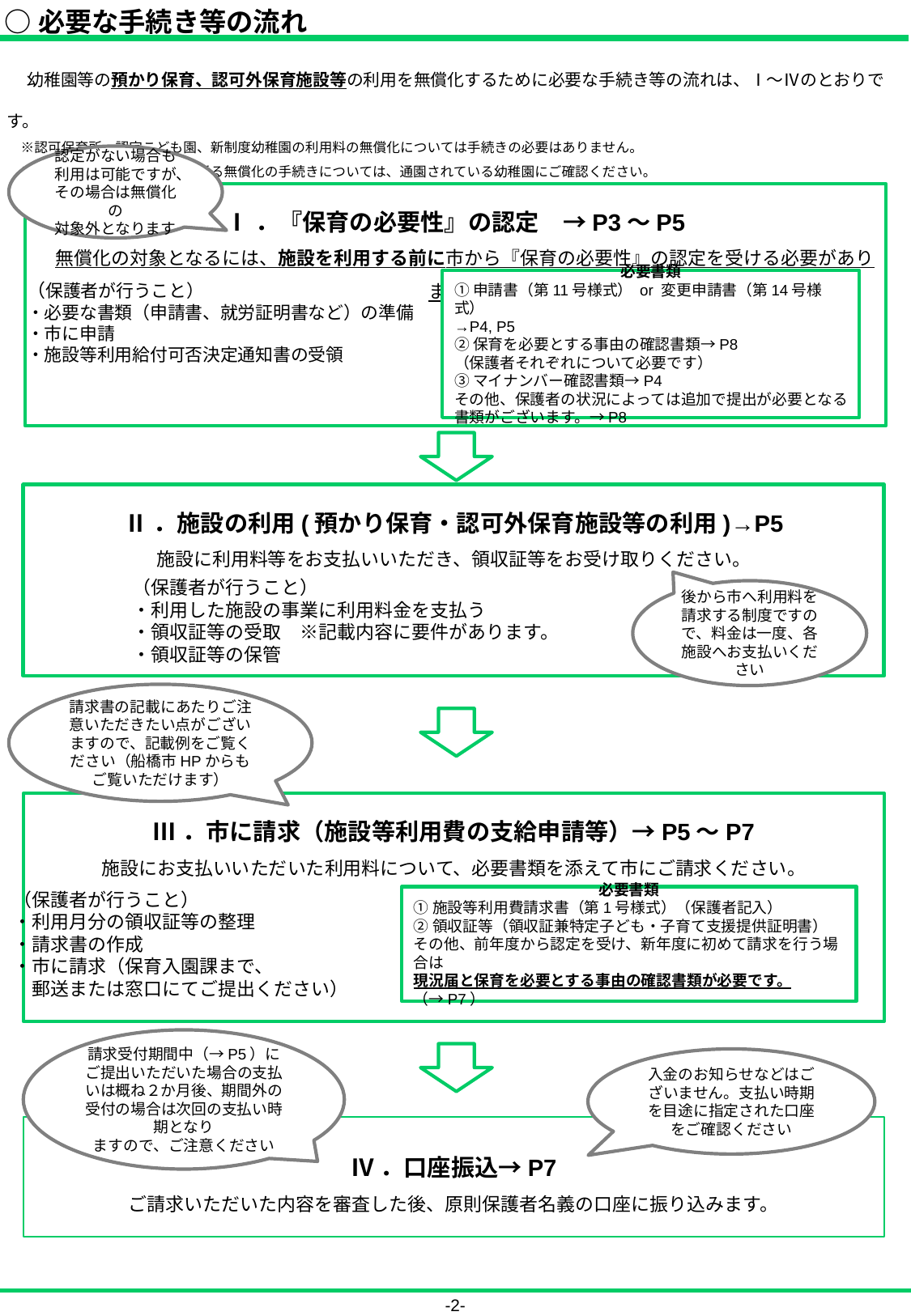

○必要な手続き等の流れ
　幼稚園等の預かり保育、認可外保育施設等の利用を無償化するために必要な手続き等の流れは、Ⅰ～Ⅳのとおりです。
　※認可保育所、認定こども園、新制度幼稚園の利用料の無償化については手続きの必要はありません。
　※私学助成幼稚園の利用料に係る無償化の手続きについては、通園されている幼稚園にご確認ください。
認定がない場合も
利用は可能ですが、
その場合は無償化の
対象外となります
Ⅰ．『保育の必要性』の認定　→P3～P5
　無償化の対象となるには、施設を利用する前に市から『保育の必要性』の認定を受ける必要があります。
必要書類
①申請書（第11号様式） or 変更申請書（第14号様式）
→P4, P5
②保育を必要とする事由の確認書類→P8
（保護者それぞれについて必要です）
③マイナンバー確認書類→P4
その他、保護者の状況によっては追加で提出が必要となる書類がございます。→P8
（保護者が行うこと）
・必要な書類（申請書、就労証明書など）の準備
・市に申請
・施設等利用給付可否決定通知書の受領

Ⅱ．施設の利用(預かり保育・認可外保育施設等の利用)→P5
施設に利用料等をお支払いいただき、領収証等をお受け取りください。

（保護者が行うこと）
・利用した施設の事業に利用料金を支払う
・領収証等の受取　※記載内容に要件があります。
・領収証等の保管
後から市へ利用料を
請求する制度ですので、料金は一度、各施設へお支払いください
請求書の記載にあたりご注意いただきたい点がございますので、記載例をご覧ください（船橋市HPからもご覧いただけます）

Ⅲ．市に請求（施設等利用費の支給申請等）→P5～P7
施設にお支払いいただいた利用料について、必要書類を添えて市にご請求ください。

必要書類
①施設等利用費請求書（第1号様式）（保護者記入）
②領収証等（領収証兼特定子ども・子育て支援提供証明書）
その他、前年度から認定を受け、新年度に初めて請求を行う場合は
現況届と保育を必要とする事由の確認書類が必要です。（→P7）
（保護者が行うこと）
・利用月分の領収証等の整理
・請求書の作成
・市に請求（保育入園課まで、
　郵送または窓口にてご提出ください）
請求受付期間中（→P5）にご提出いただいた場合の支払いは概ね２か月後、期間外の受付の場合は次回の支払い時期となり
ますので、ご注意ください

入金のお知らせなどはございません。支払い時期を目途に指定された口座をご確認ください
Ⅳ．口座振込→P7
ご請求いただいた内容を審査した後、原則保護者名義の口座に振り込みます。
-2-